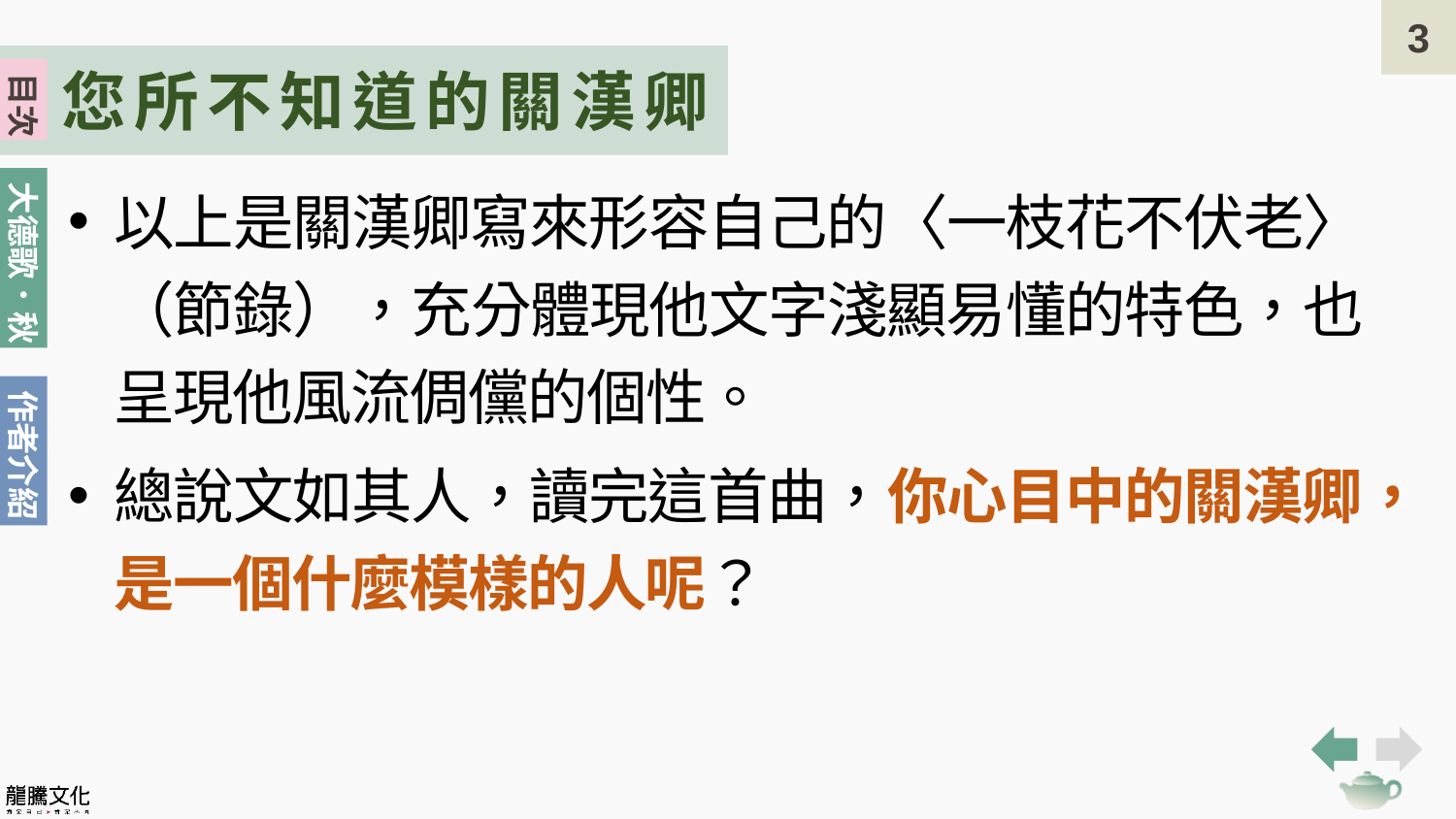

您所不知道的關漢卿
目次
以上是關漢卿寫來形容自己的〈一枝花不伏老〉（節錄），充分體現他文字淺顯易懂的特色，也呈現他風流倜儻的個性。
總說文如其人，讀完這首曲，你心目中的關漢卿，是一個什麼模樣的人呢？